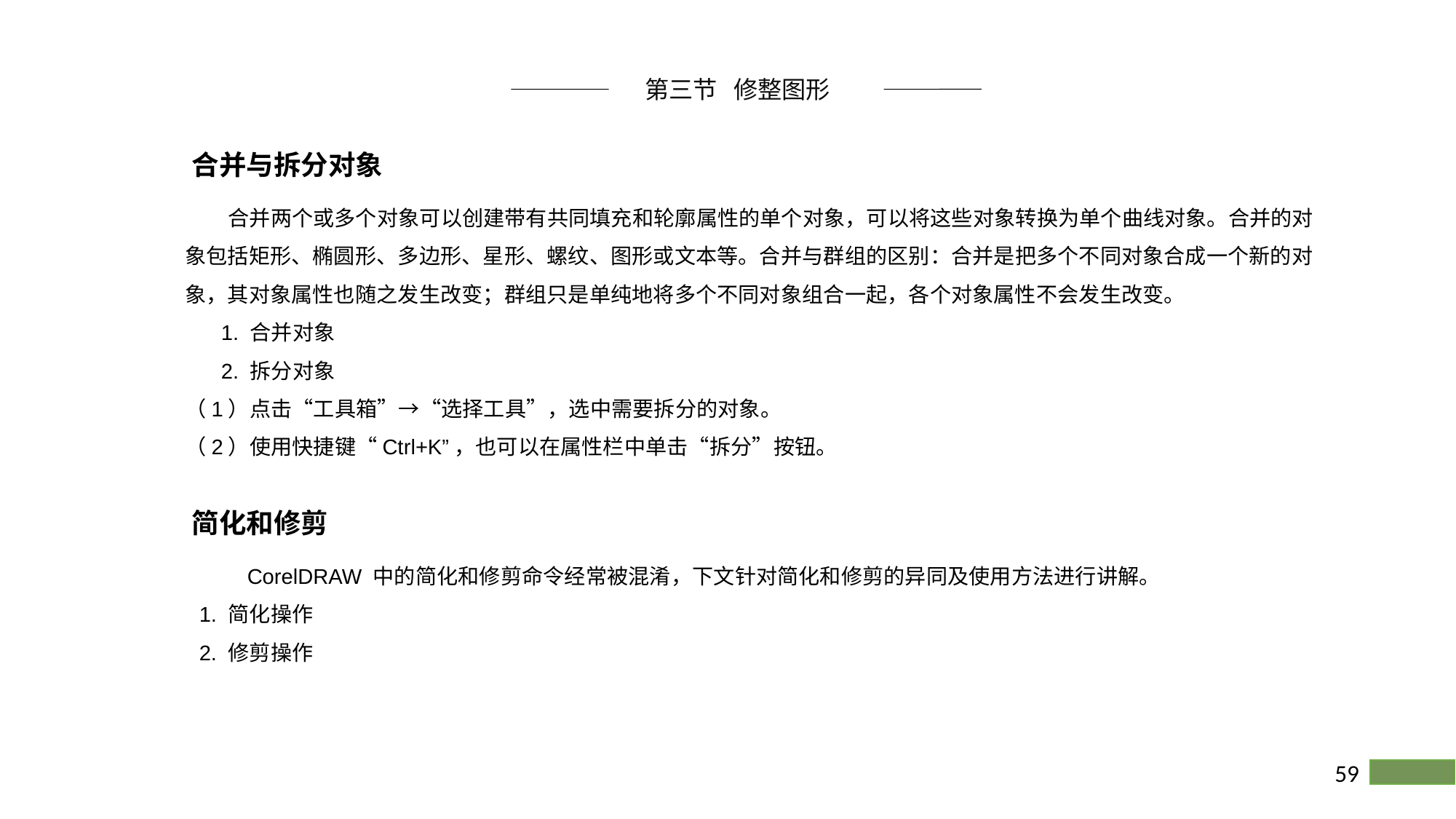

第三节   修整图形
合并与拆分对象
        合并两个或多个对象可以创建带有共同填充和轮廓属性的单个对象，可以将这些对象转换为单个曲线对象。合并的对象包括矩形、椭圆形、多边形、星形、螺纹、图形或文本等。合并与群组的区别：合并是把多个不同对象合成一个新的对象，其对象属性也随之发生改变；群组只是单纯地将多个不同对象组合一起，各个对象属性不会发生改变。
      1. 合并对象
      2. 拆分对象
（1）点击“工具箱”→“选择工具”，选中需要拆分的对象。
（2）使用快捷键“Ctrl+K”，也可以在属性栏中单击“拆分”按钮。
简化和修剪
        CorelDRAW 中的简化和修剪命令经常被混淆，下文针对简化和修剪的异同及使用方法进行讲解。
1. 简化操作
2. 修剪操作
59